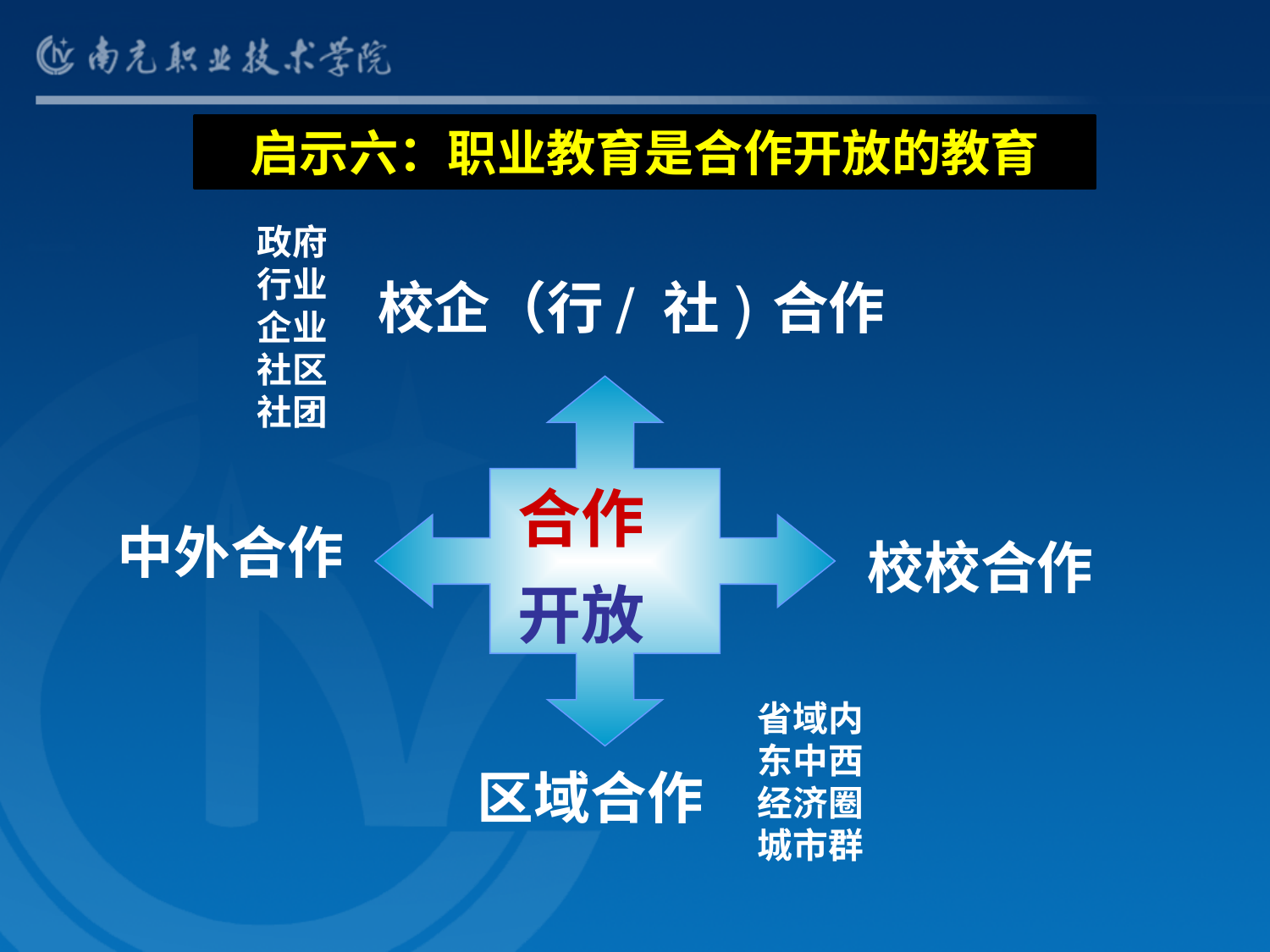

启示六：职业教育是合作开放的教育
政府
行业
企业
社区
社团
校企（行/社)合作
        合作
        开放
中外合作
校校合作
省域内
东中西
经济圈
城市群
区域合作